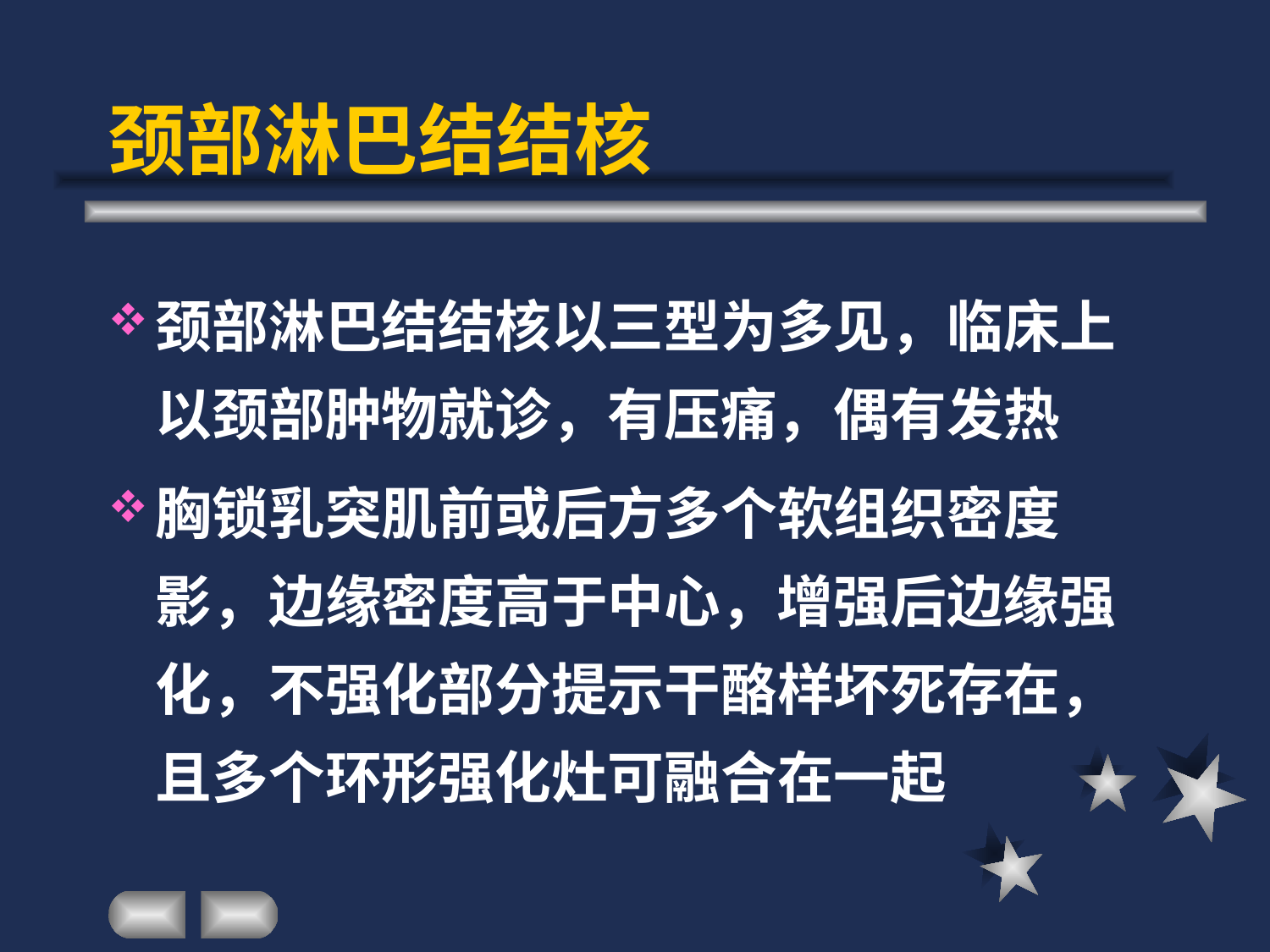

# 颈部淋巴结结核
颈部淋巴结结核以三型为多见，临床上以颈部肿物就诊，有压痛，偶有发热
胸锁乳突肌前或后方多个软组织密度影，边缘密度高于中心，增强后边缘强化，不强化部分提示干酪样坏死存在，且多个环形强化灶可融合在一起